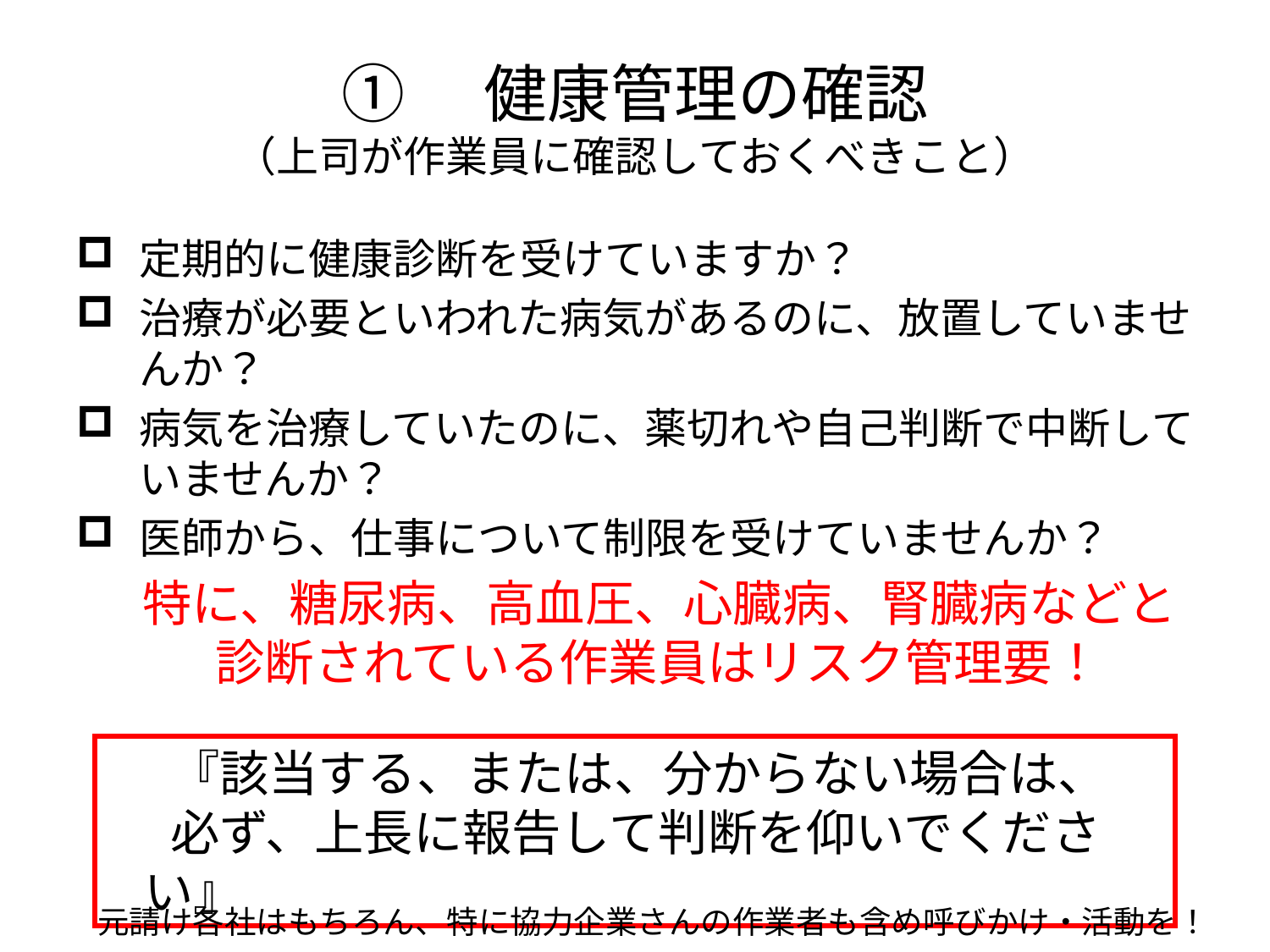

# ①　健康管理の確認 （上司が作業員に確認しておくべきこと）
定期的に健康診断を受けていますか？
治療が必要といわれた病気があるのに、放置していませんか？
病気を治療していたのに、薬切れや自己判断で中断していませんか？
医師から、仕事について制限を受けていませんか？
　特に、糖尿病、高血圧、心臓病、腎臓病などと診断されている作業員はリスク管理要！
『該当する、または、分からない場合は、
必ず、上長に報告して判断を仰いでください』
元請け各社はもちろん、特に協力企業さんの作業者も含め呼びかけ・活動を！